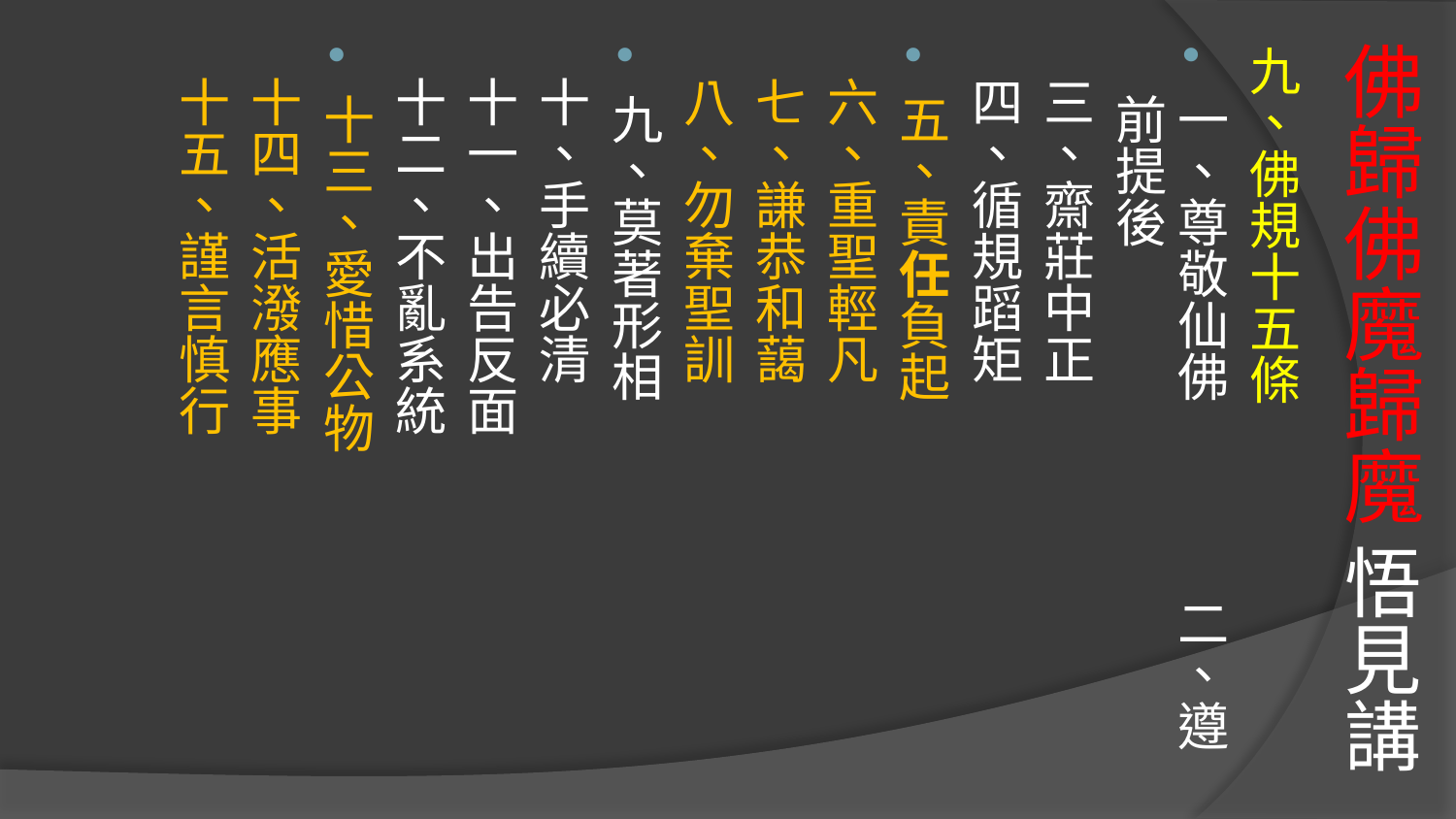

# 佛歸佛魔歸魔 悟見講
九、佛規十五條
一、尊敬仙佛                 二、遵前提後
  三、齋莊中正
  四、循規蹈矩
五、責任負起
  六、重聖輕凡
  七、謙恭和藹
  八、勿棄聖訓
九、莫著形相
  十、手續必清
  十一、出告反面
  十二、不亂系統
十三、愛惜公物
  十四、活潑應事
  十五、謹言慎行